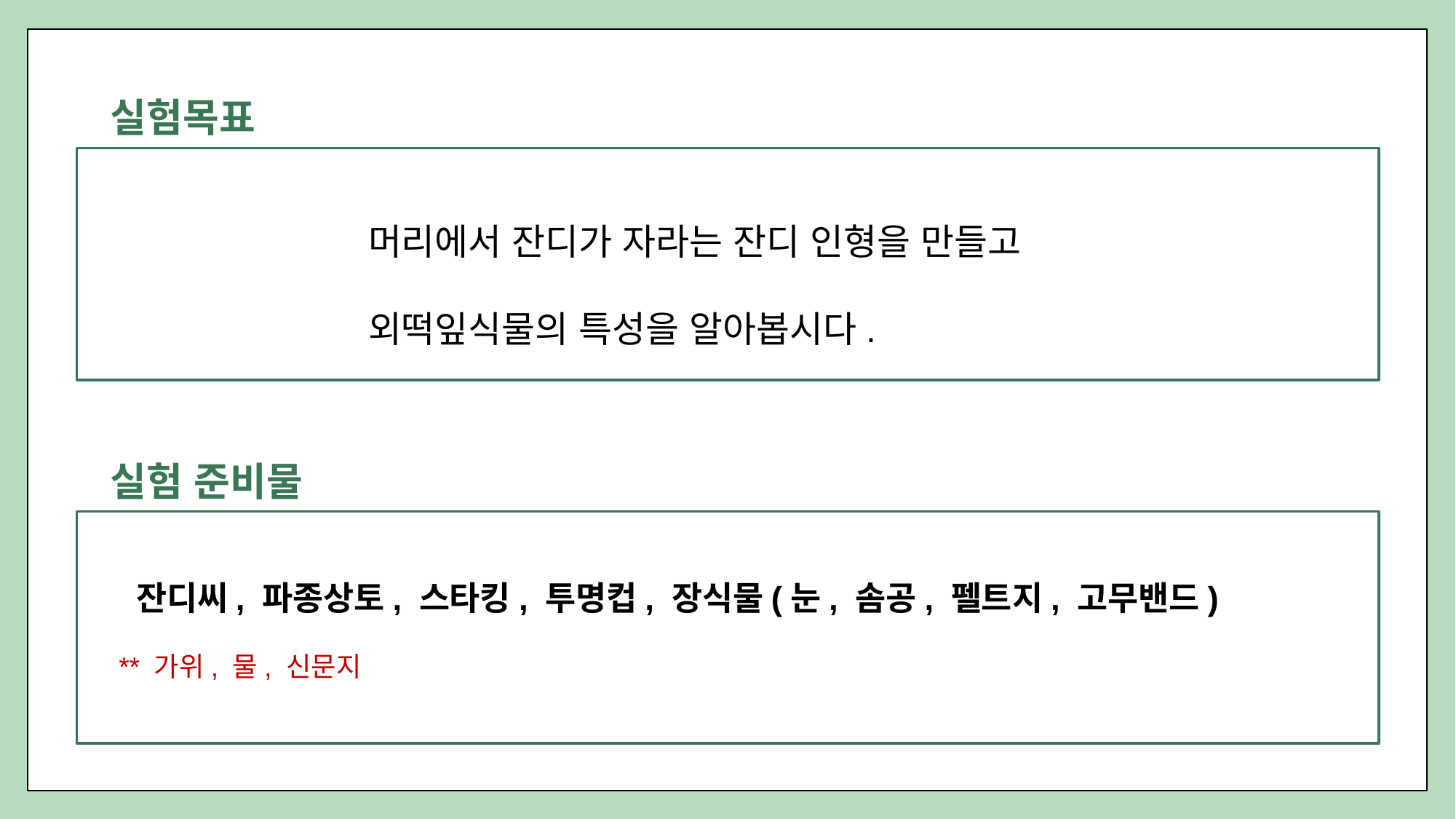

실험목표

머리에서 잔디가 자라는 잔디 인형을 만들고
외떡잎식물의 특성을 알아봅시다.
실험 준비물

 잔디씨, 파종상토, 스타킹, 투명컵, 장식물(눈, 솜공, 펠트지, 고무밴드)
** 가위, 물, 신문지